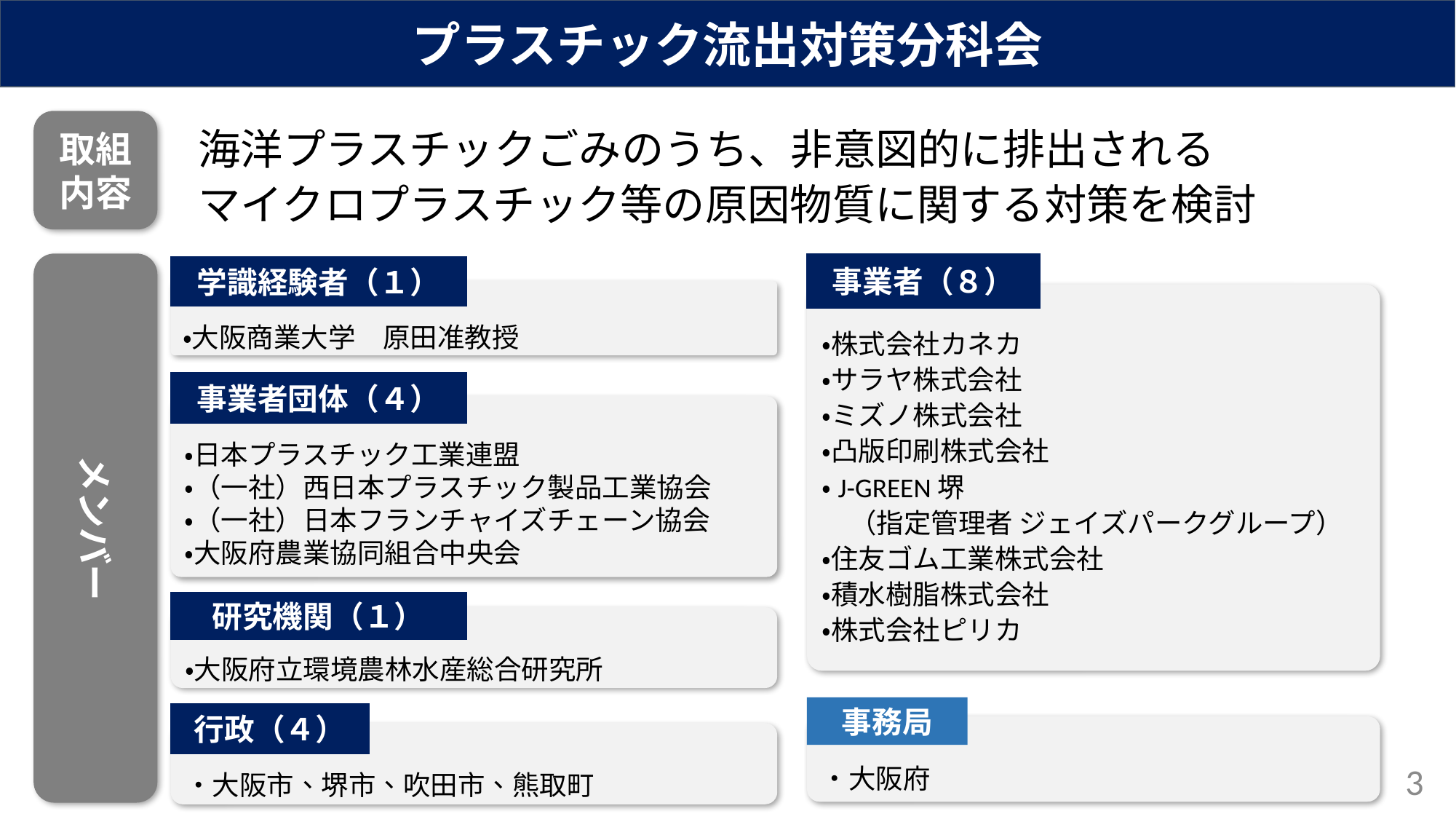

プラスチック流出対策分科会
取組
内容
海洋プラスチックごみのうち、非意図的に排出される
マイクロプラスチック等の原因物質に関する対策を検討
メンバー
事業者（８）
学識経験者（１）

・大阪商業大学　原田准教授

・株式会社カネカ
・サラヤ株式会社
・ミズノ株式会社
・凸版印刷株式会社
・J-GREEN堺
　（指定管理者 ジェイズパークグループ）
・住友ゴム工業株式会社
・積水樹脂株式会社
・株式会社ピリカ
事業者団体（４）

・日本プラスチック工業連盟
・（一社）西日本プラスチック製品工業協会
・（一社）日本フランチャイズチェーン協会
・大阪府農業協同組合中央会
研究機関（１）

・大阪府立環境農林水産総合研究所
事務局
行政（４）

・大阪府

・大阪市、堺市、吹田市、熊取町
3